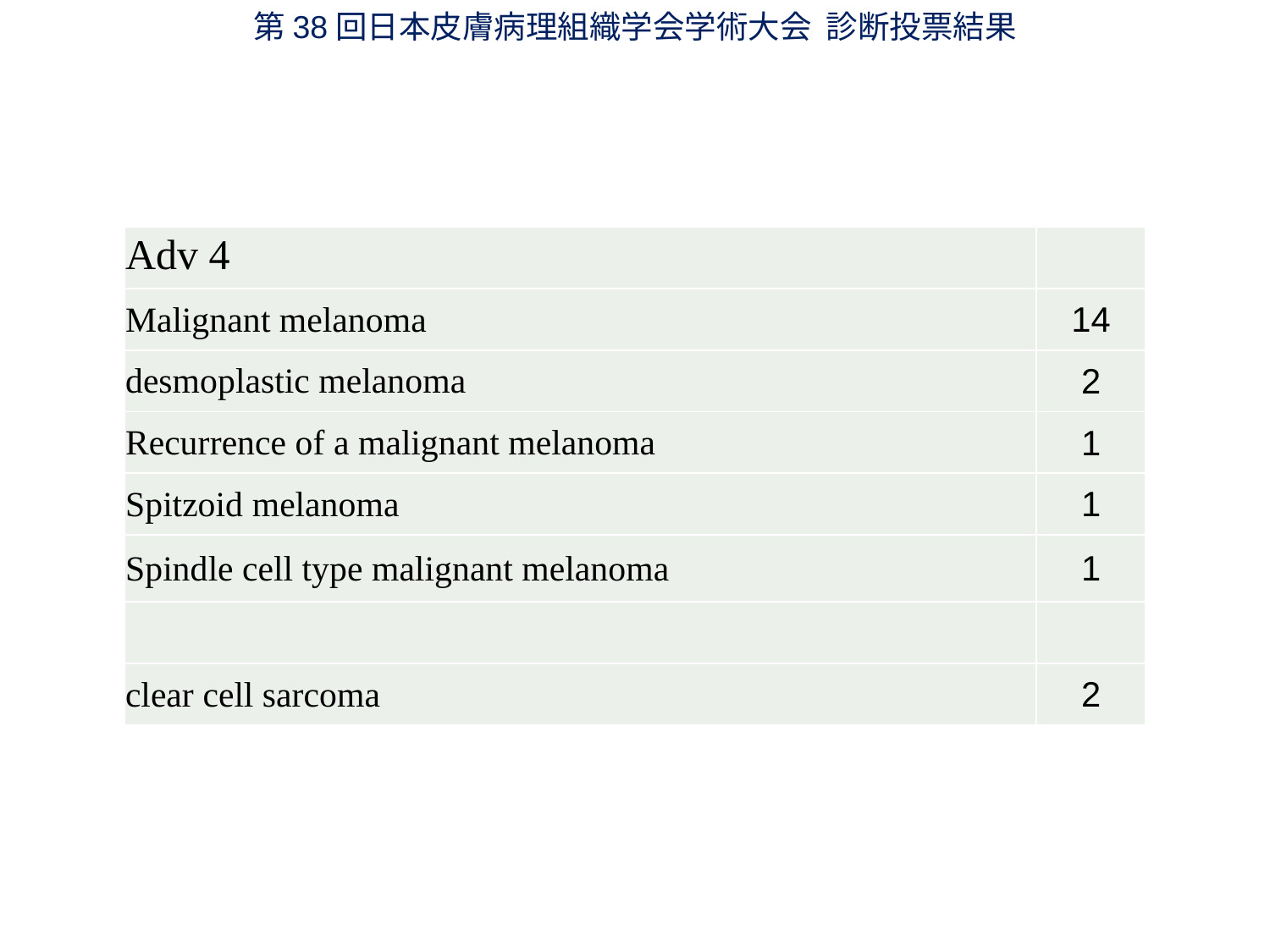

第38回日本皮膚病理組織学会学術大会  診断投票結果
| Adv 4 |  |
| --- | --- |
| Malignant melanoma | 14 |
| desmoplastic melanoma | 2 |
| Recurrence of a malignant melanoma | 1 |
| Spitzoid melanoma | 1 |
| Spindle cell type malignant melanoma | 1 |
|  |  |
| clear cell sarcoma | 2 |